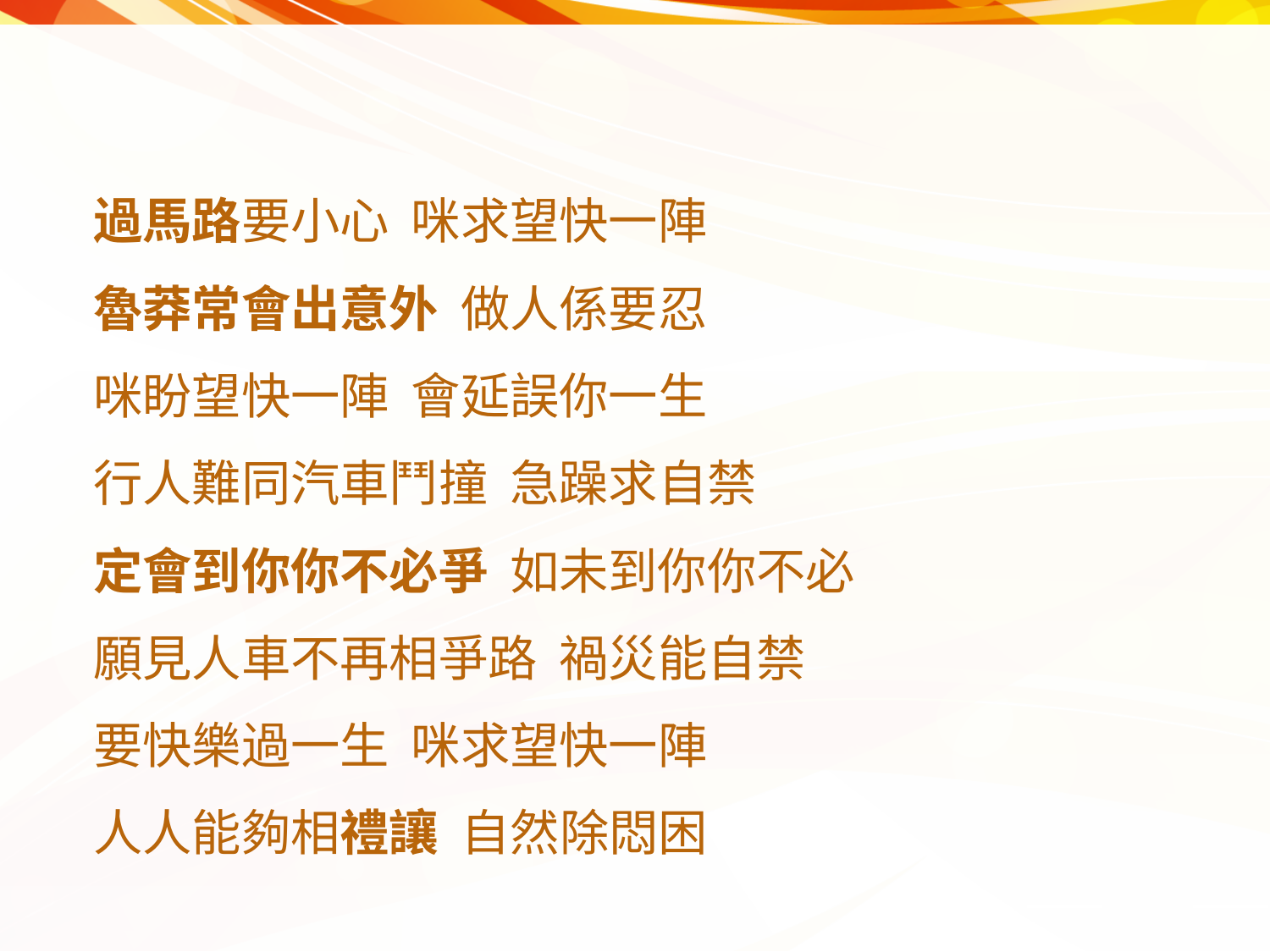

#
過馬路要小心  咪求望快一陣
魯莽常會出意外  做人係要忍
咪盼望快一陣  會延誤你一生
行人難同汽車鬥撞  急躁求自禁
定會到你你不必爭  如未到你你不必
願見人車不再相爭路  禍災能自禁
要快樂過一生  咪求望快一陣
人人能夠相禮讓  自然除悶困